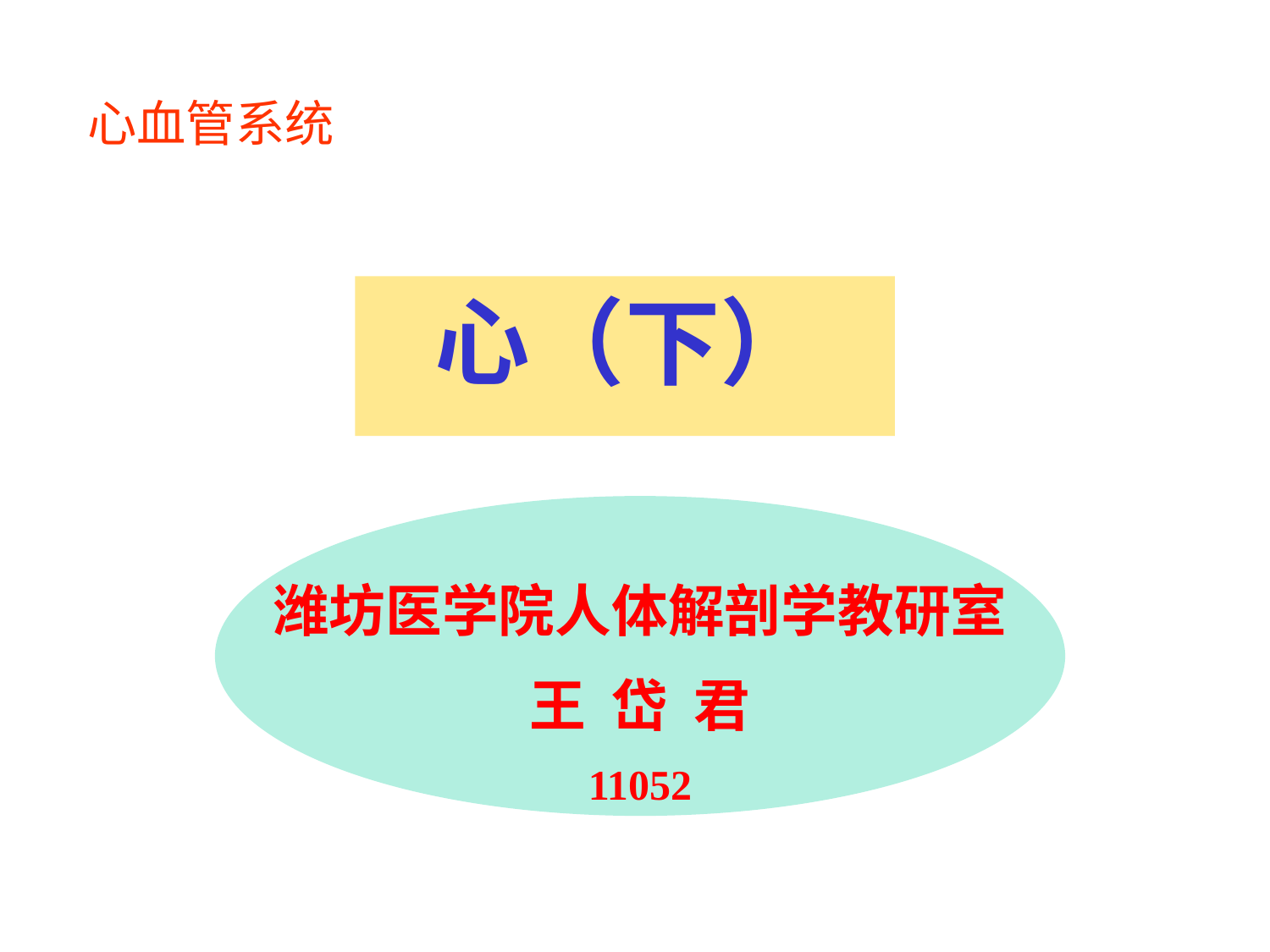

心血管系统
心（下）

潍坊医学院人体解剖学教研室
王  岱  君
11052